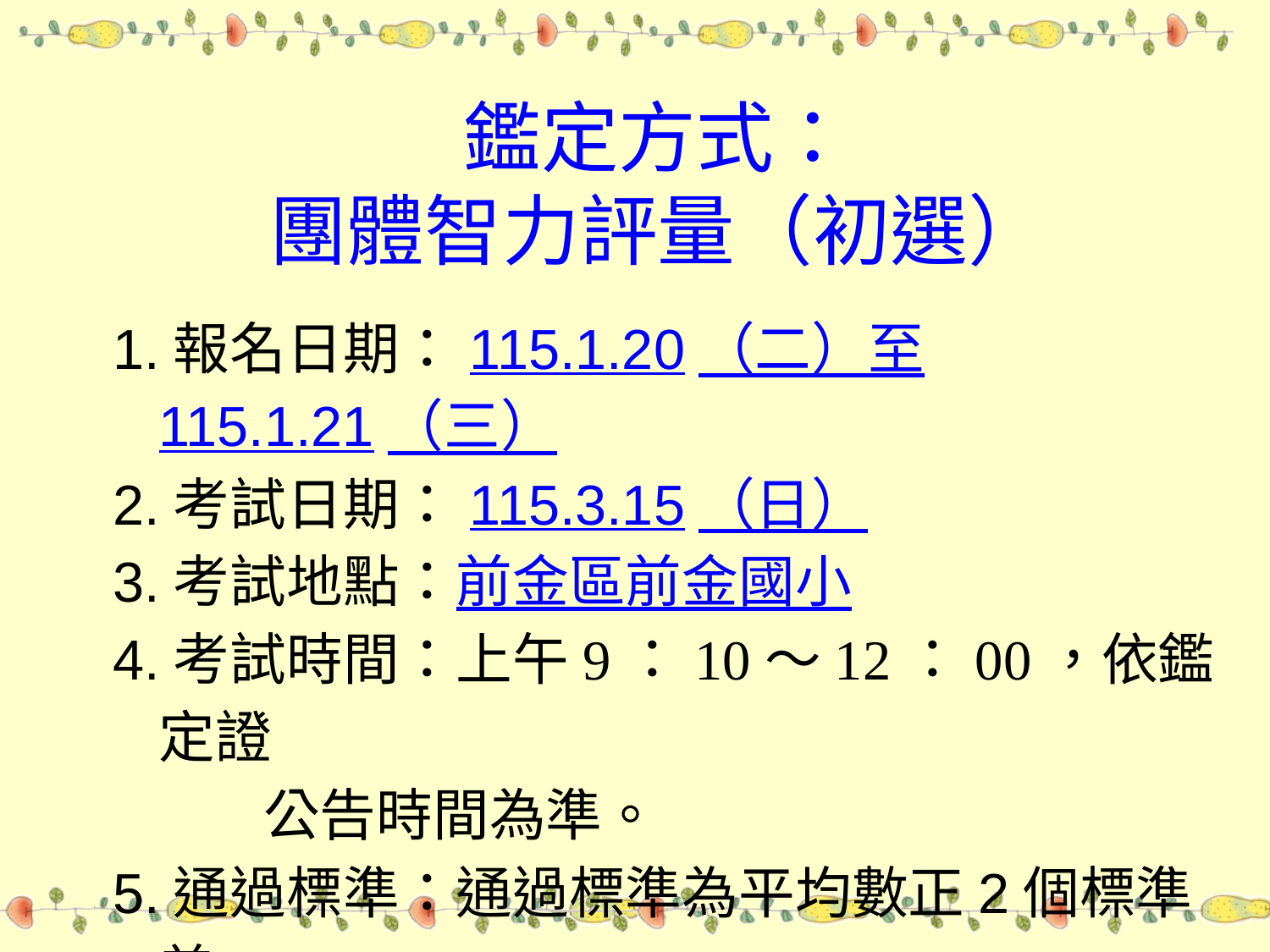

# 鑑定方式： 團體智力評量（初選）
 1.報名日期：115.1.20（二）至115.1.21（三）
 2.考試日期：115.3.15（日）
 3.考試地點：前金區前金國小
 4.考試時間：上午9：10～12：00，依鑑定證
            公告時間為準。
 5.通過標準：通過標準為平均數正2個標準差
                      以上或百分等級97以上。